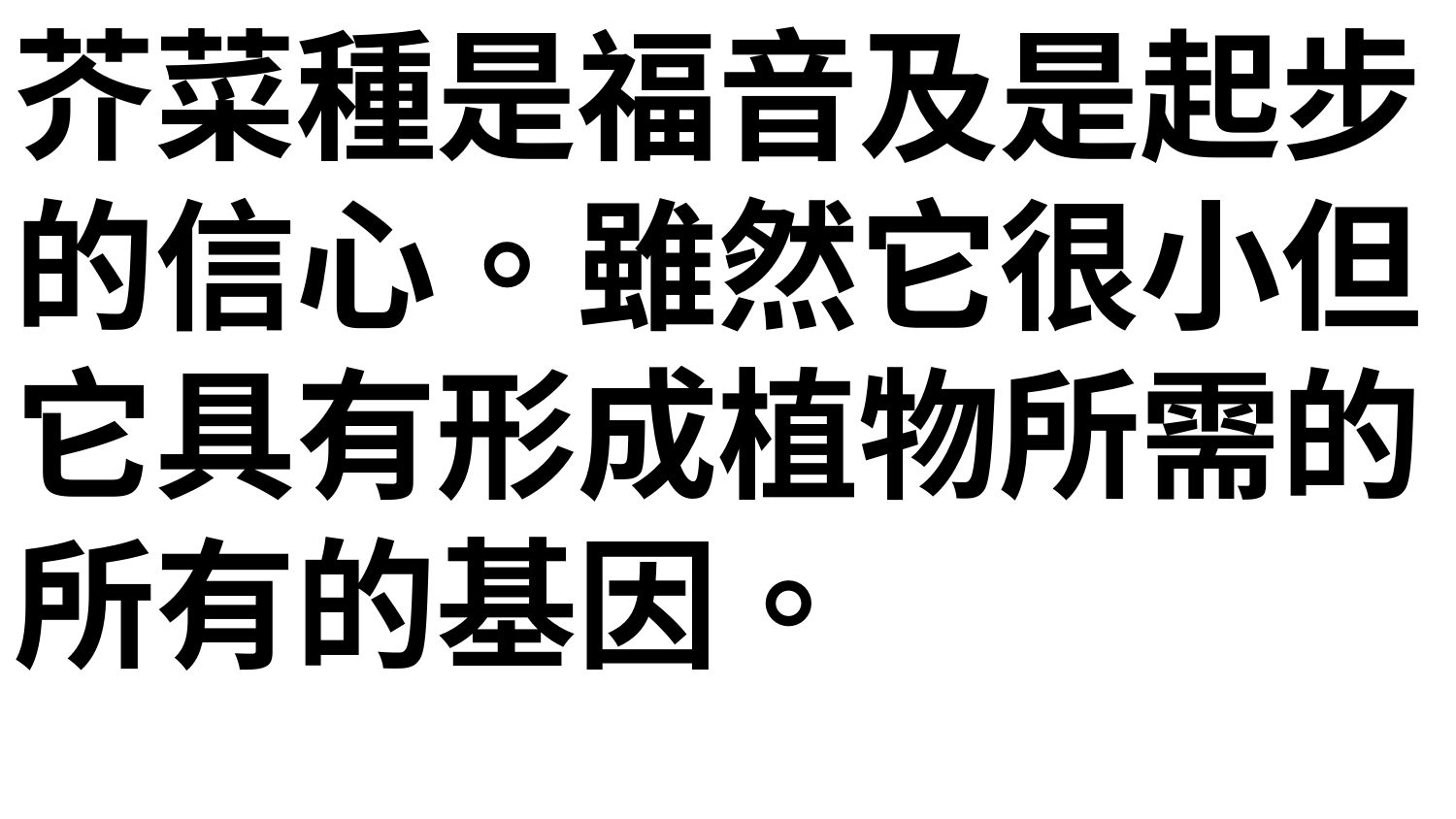

芥菜種是福音及是起步的信心。雖然它很小但它具有形成植物所需的所有的基因。